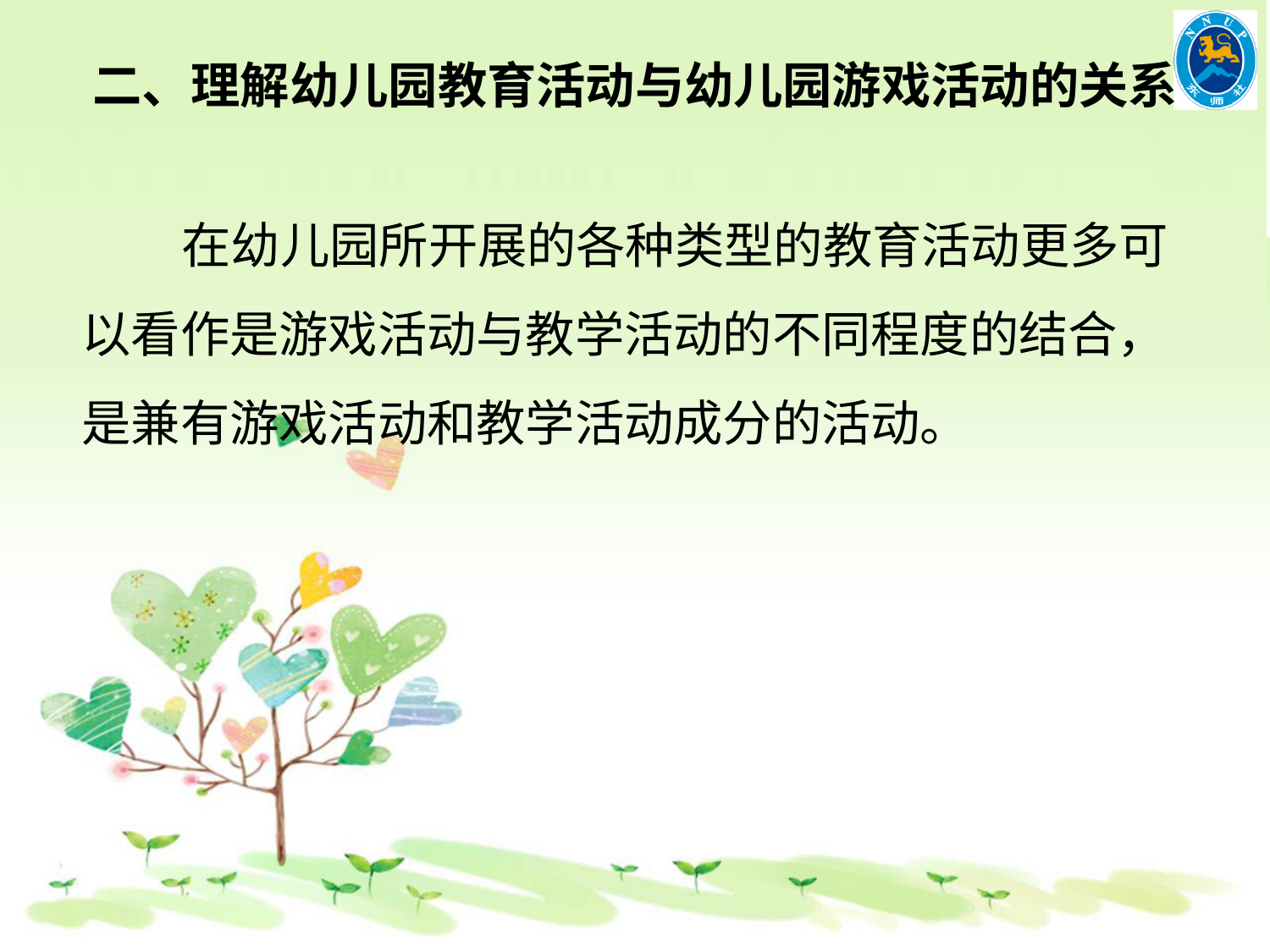

二、理解幼儿园教育活动与幼儿园游戏活动的关系
        在幼儿园所开展的各种类型的教育活动更多可以看作是游戏活动与教学活动的不同程度的结合，是兼有游戏活动和教学活动成分的活动。